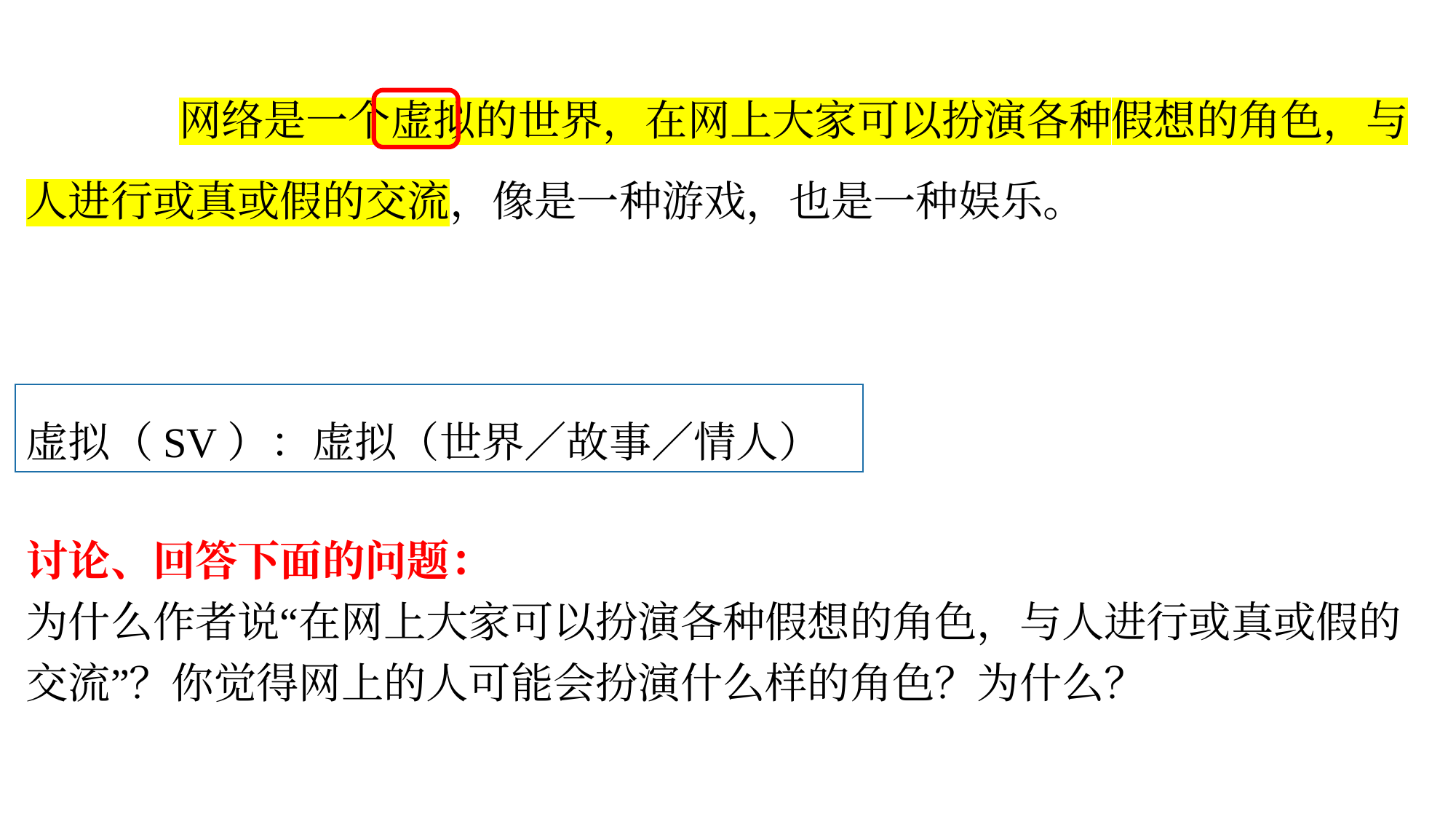

网络是一个虚拟的世界，在网上大家可以扮演各种假想的角色，与人进行或真或假的交流，像是一种游戏，也是一种娱乐。

讨论、回答下面的问题：
为什么作者说“在网上大家可以扮演各种假想的角色，与人进行或真或假的交流”？你觉得网上的人可能会扮演什么样的角色？为什么？

虚拟（SV）：虚拟（世界／故事／情人）